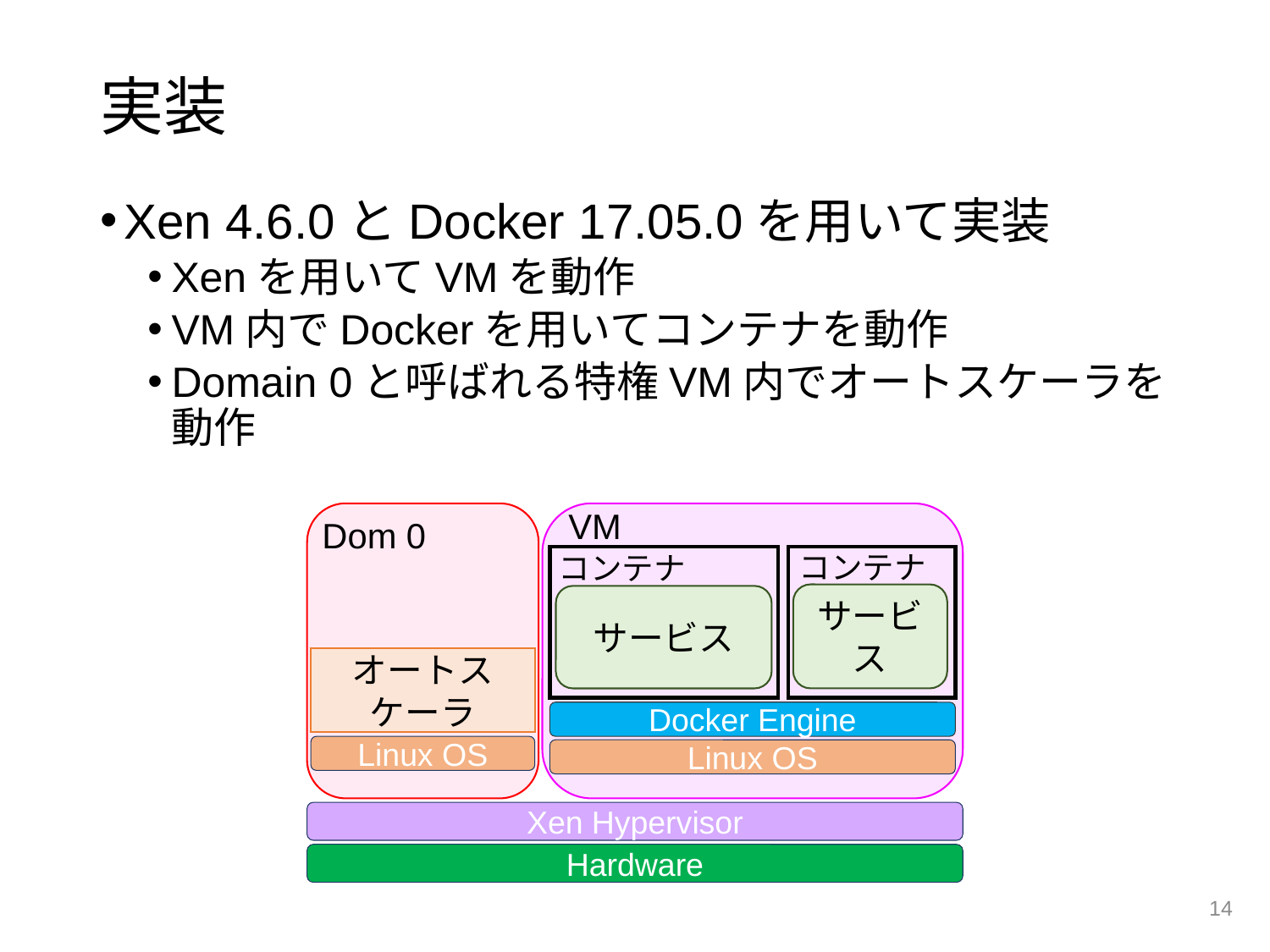

# 実装
Xen 4.6.0とDocker 17.05.0を用いて実装
Xenを用いてVMを動作
VM内でDockerを用いてコンテナを動作
Domain 0と呼ばれる特権VM内でオートスケーラを動作
VM

コンテナ
コンテナ

サービス
サービス
Docker Engine
Linux OS

Dom 0
オートスケーラ
Linux OS
Xen Hypervisor
Hardware
14